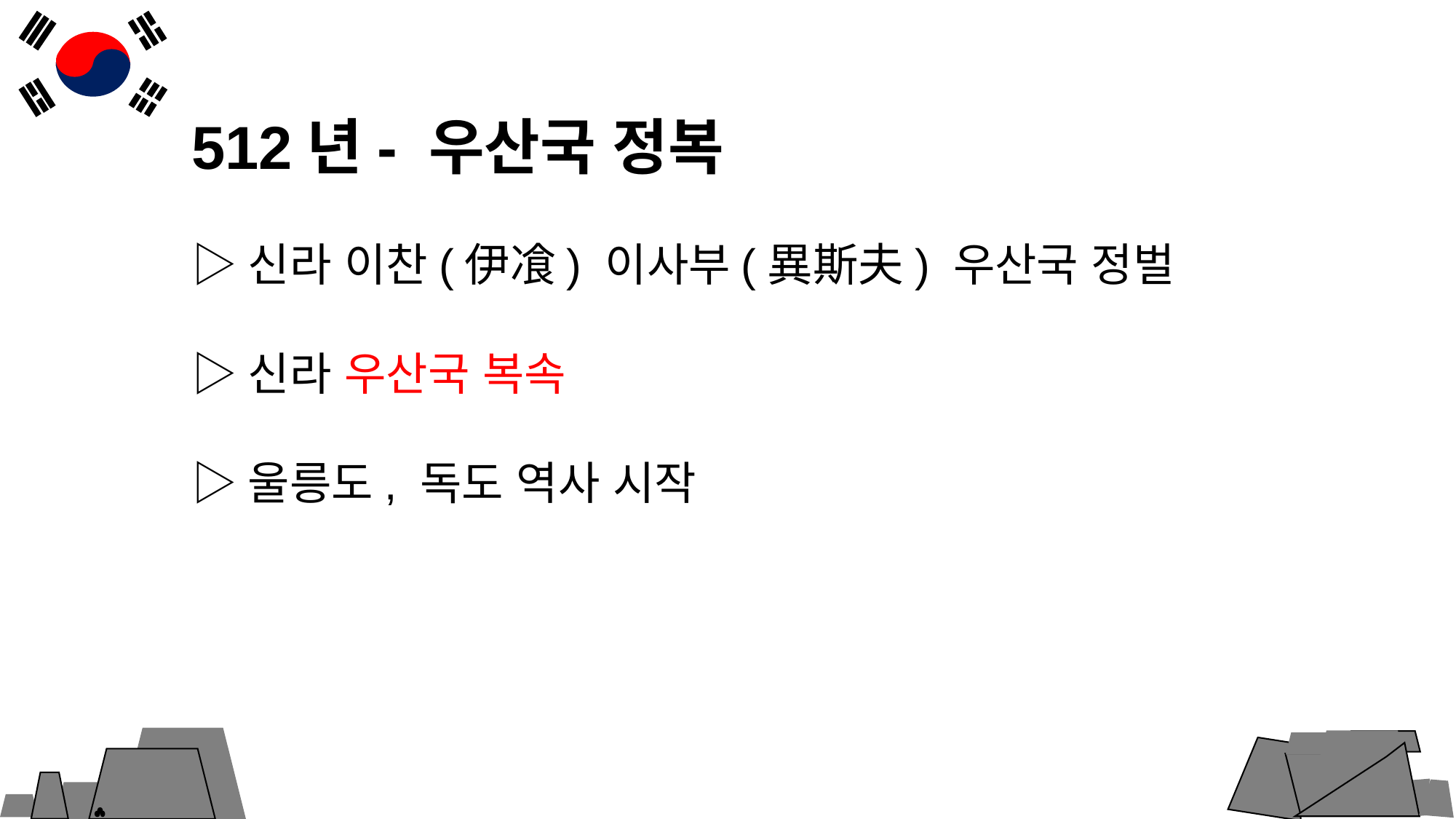

512년- 우산국 정복
▷신라 이찬(伊飡) 이사부(異斯夫) 우산국 정벌

▷신라 우산국 복속

▷울릉도, 독도 역사 시작